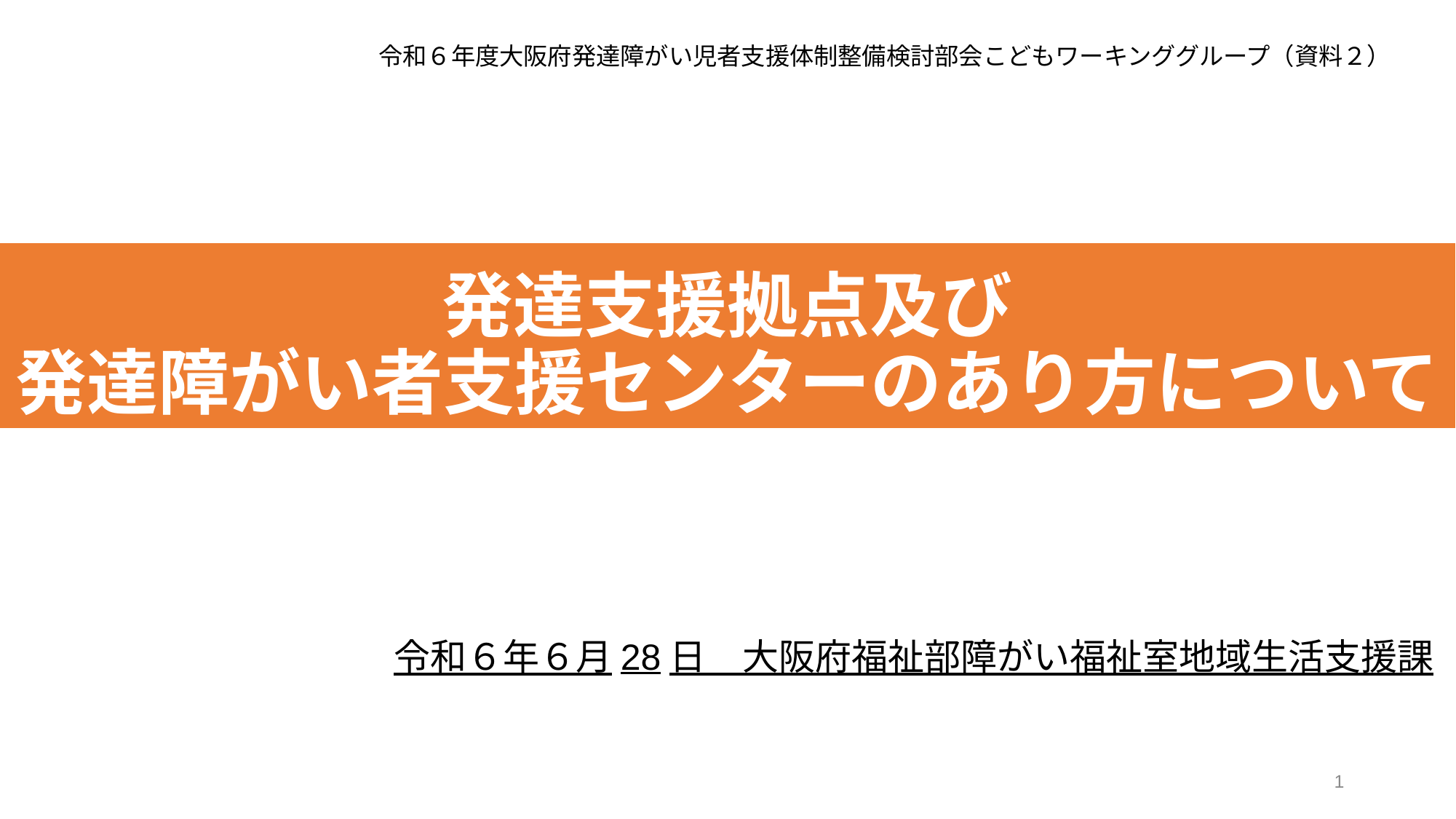

令和６年度大阪府発達障がい児者支援体制整備検討部会こどもワーキンググループ（資料２）
# 発達支援拠点及び 発達障がい者支援センターのあり方について
令和６年６月28日　大阪府福祉部障がい福祉室地域生活支援課
1